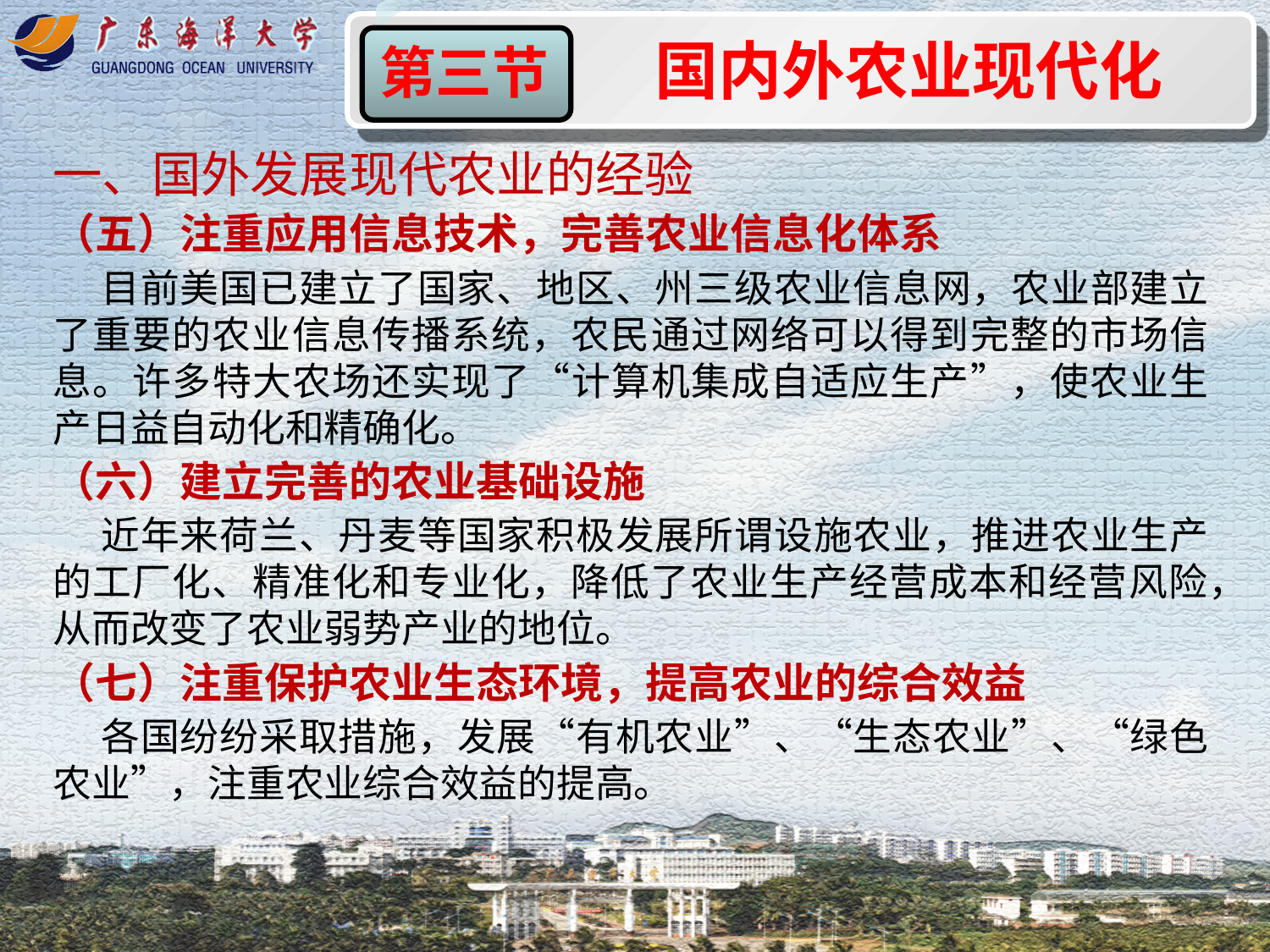

国内外农业现代化

第三节
一、国外发展现代农业的经验
（五）注重应用信息技术，完善农业信息化体系
    目前美国已建立了国家、地区、州三级农业信息网，农业部建立了重要的农业信息传播系统，农民通过网络可以得到完整的市场信息。许多特大农场还实现了“计算机集成自适应生产”，使农业生产日益自动化和精确化。
（六）建立完善的农业基础设施
    近年来荷兰、丹麦等国家积极发展所谓设施农业，推进农业生产的工厂化、精准化和专业化，降低了农业生产经营成本和经营风险，从而改变了农业弱势产业的地位。
（七）注重保护农业生态环境，提高农业的综合效益
    各国纷纷采取措施，发展“有机农业”、“生态农业”、“绿色农业”，注重农业综合效益的提高。